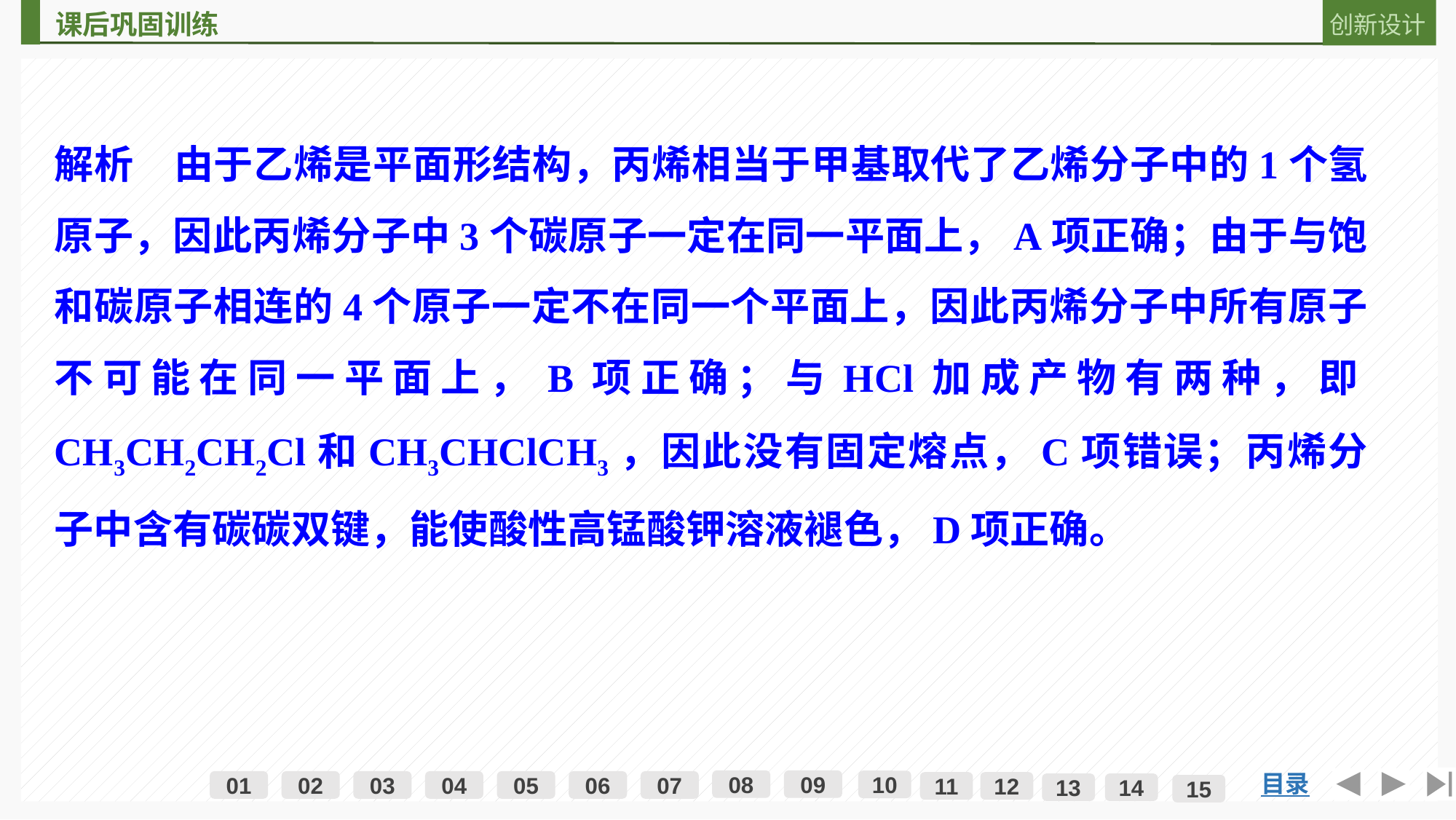

解析　由于乙烯是平面形结构，丙烯相当于甲基取代了乙烯分子中的1个氢原子，因此丙烯分子中3个碳原子一定在同一平面上，A项正确；由于与饱和碳原子相连的4个原子一定不在同一个平面上，因此丙烯分子中所有原子不可能在同一平面上，B项正确；与HCl加成产物有两种，即CH3CH2CH2Cl和CH3CHClCH3，因此没有固定熔点，C项错误；丙烯分子中含有碳碳双键，能使酸性高锰酸钾溶液褪色，D项正确。